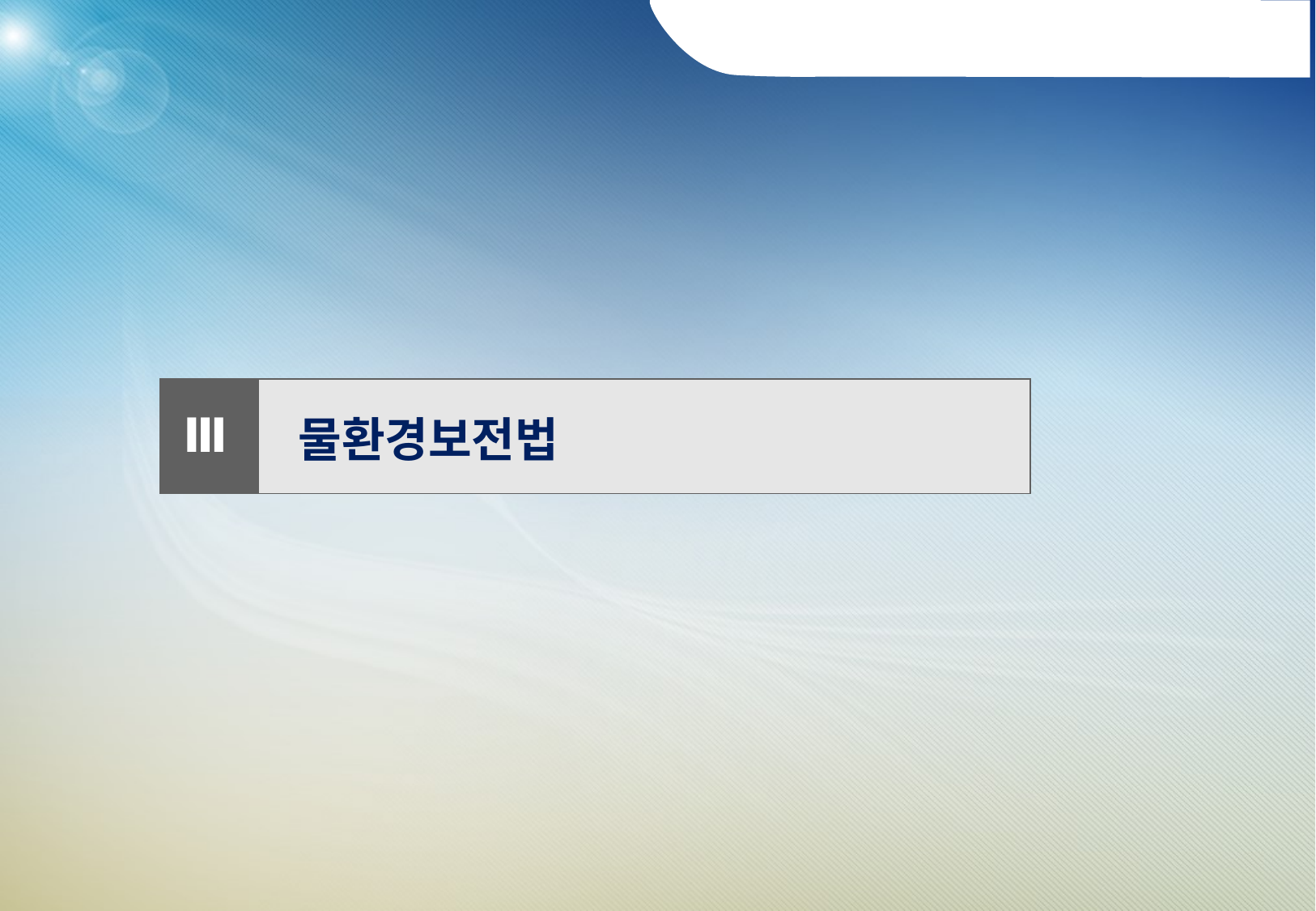

| Ⅲ | 물환경보전법 |
| --- | --- |